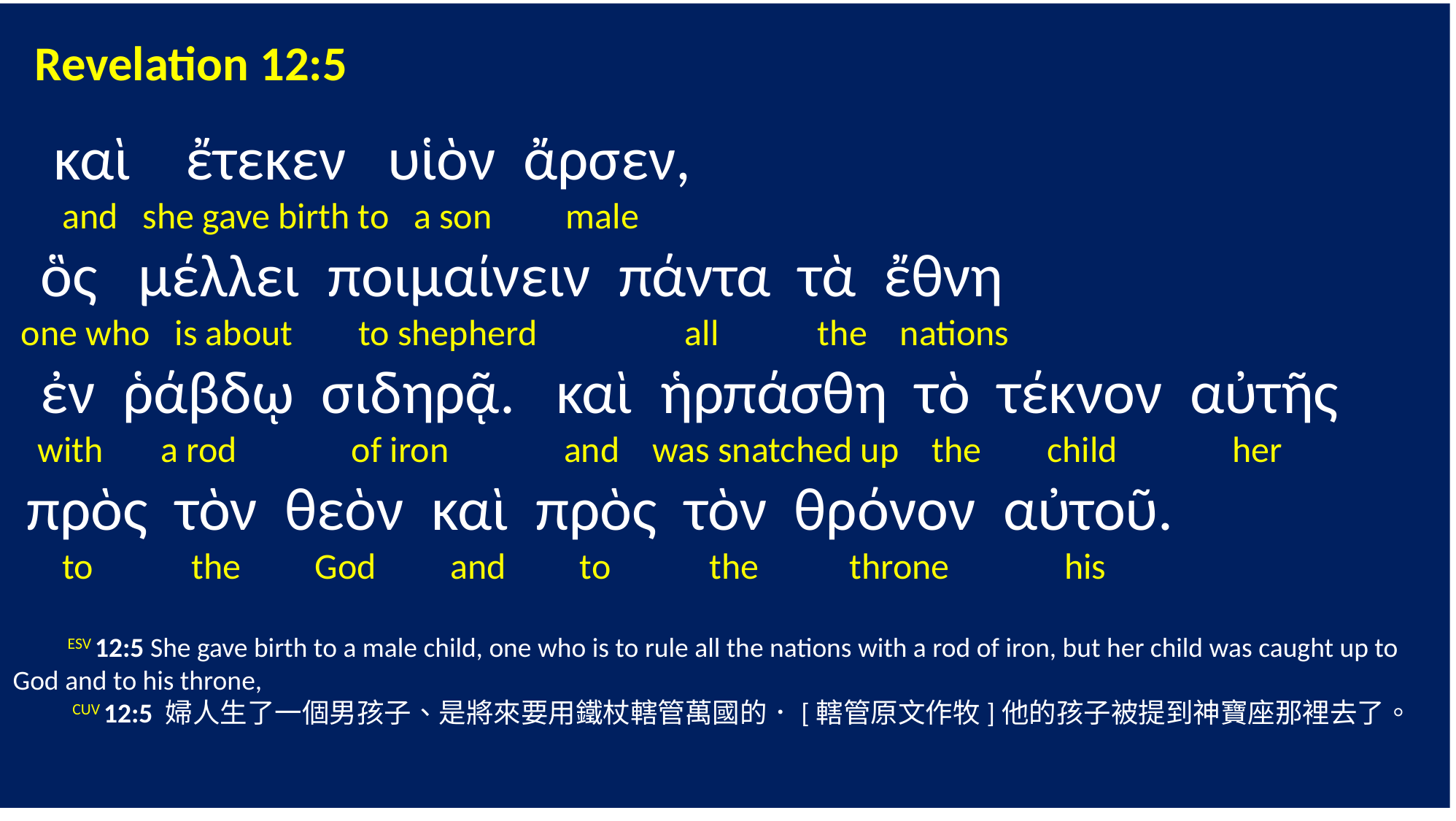

Revelation 12:5

   καὶ    ἔτεκεν   υἱὸν  ἄρσεν,
      and   she gave birth to   a son         male
  ὃς   μέλλει  ποιμαίνειν  πάντα  τὰ  ἔθνη
 one who   is about        to shepherd                  all            the    nations
  ἐν  ῥάβδῳ  σιδηρᾷ.   καὶ  ἡρπάσθη  τὸ  τέκνον  αὐτῆς
   with       a rod              of iron              and    was snatched up    the        child              her
 πρὸς  τὸν  θεὸν  καὶ  πρὸς  τὸν  θρόνον  αὐτοῦ.
      to            the         God         and         to            the           throne              his

               ESV 12:5 She gave birth to a male child, one who is to rule all the nations with a rod of iron, but her child was caught up to God and to his throne,
          CUV 12:5 婦人生了一個男孩子、是將來要用鐵杖轄管萬國的．[轄管原文作牧]他的孩子被提到神寶座那裡去了。